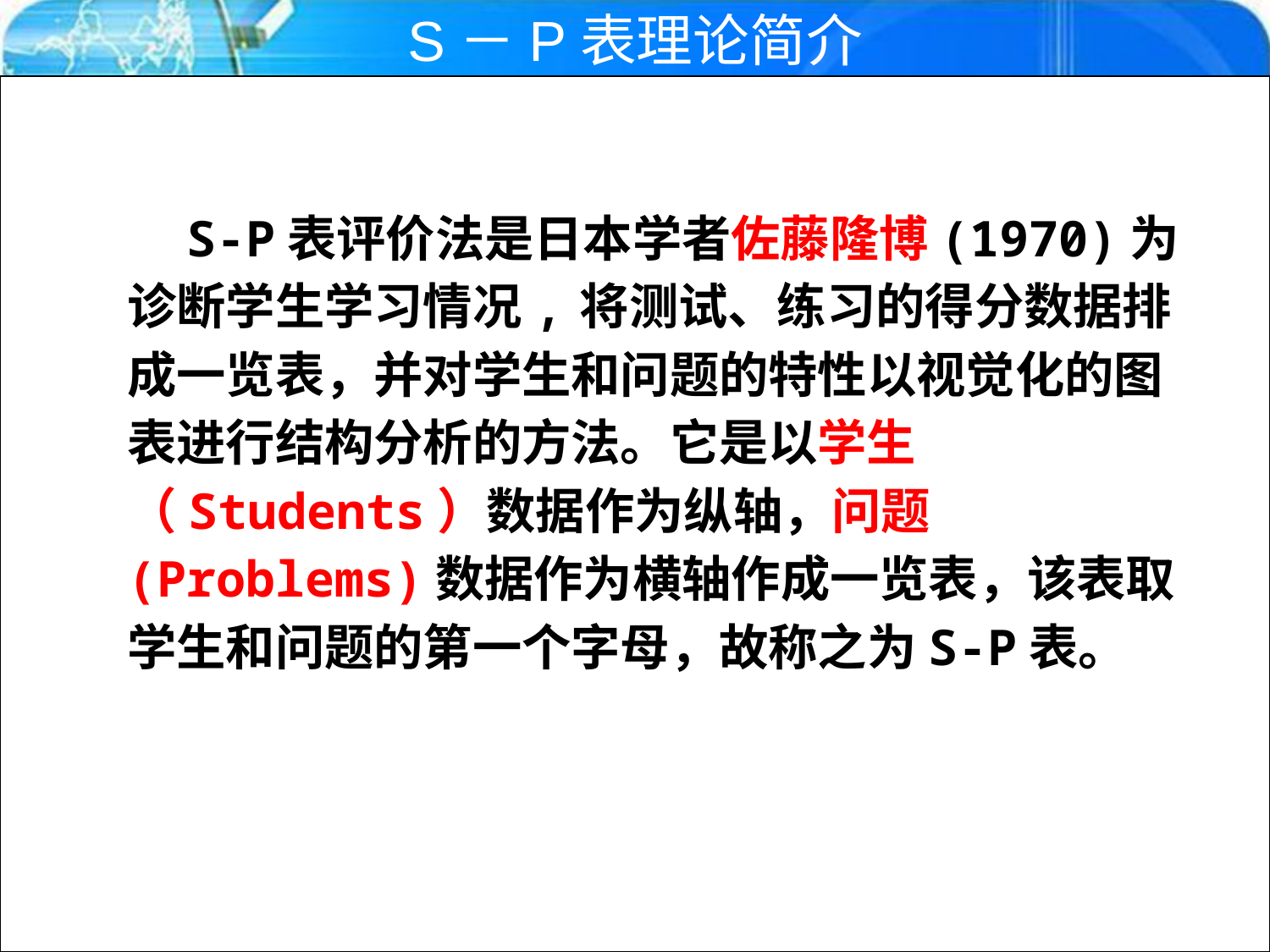

S－P表理论简介
  S-P表评价法是日本学者佐藤隆博(1970)为诊断学生学习情况, 将测试、练习的得分数据排成一览表，并对学生和问题的特性以视觉化的图表进行结构分析的方法。它是以学生（Students）数据作为纵轴，问题(Problems)数据作为横轴作成一览表，该表取学生和问题的第一个字母，故称之为S-P表。